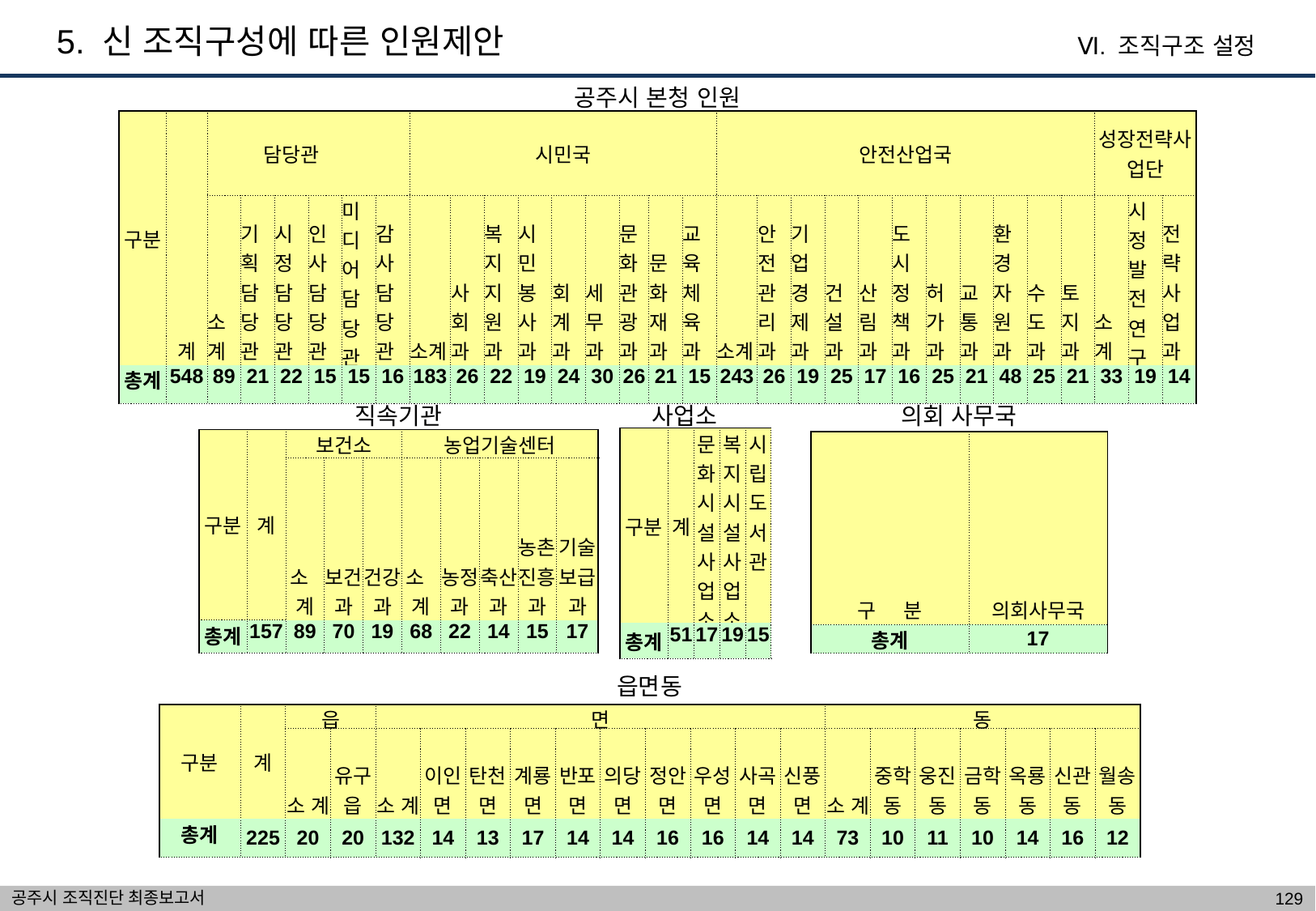

5. 신 조직구성에 따른 인원제안
Ⅵ. 조직구조 설정
공주시 본청 인원
| 구분 | 계 | 담당관 |  |  |  |  |  | 시민국 |  |  |  |  |  |  |  |  | 안전산업국 |  |  |  |  |  |  |  |  |  |  | 성장전략사업단 |  |  |
| --- | --- | --- | --- | --- | --- | --- | --- | --- | --- | --- | --- | --- | --- | --- | --- | --- | --- | --- | --- | --- | --- | --- | --- | --- | --- | --- | --- | --- | --- | --- |
|  |  |  |  |  |  |  |  |  |  |  |  |  |  |  |  |  |  |  |  |  |  |  |  |  |  |  |  |  |  |  |
|  |  | 소계 | 기획담당관 | 시정담당관 | 인사담당관 | 미디어담당관 | 감사담당관 | 소계 | 사회과 | 복지지원과 | 시민봉사과 | 회계과 | 세무과 | 문화관광과 | 문화재과 | 교육체육과 | 소계 | 안전관리과 | 기업경제과 | 건설과 | 산림과 | 도시정책과 | 허가과 | 교통과 | 환경자원과 | 수도과 | 토지과 | 소계 | 시정발전연구과 | 전략사업과 |
| 총계 | 548 | 89 | 21 | 22 | 15 | 15 | 16 | 183 | 26 | 22 | 19 | 24 | 30 | 26 | 21 | 15 | 243 | 26 | 19 | 25 | 17 | 16 | 25 | 21 | 48 | 25 | 21 | 33 | 19 | 14 |
직속기관
사업소
의회 사무국
| 구분 | 계 | 문 화 시 설 사 업 소 | 복 지 시 설 사 업 소 | 시 립 도 서 관 |
| --- | --- | --- | --- | --- |
| 총계 | 51 | 17 | 19 | 15 |
| 구분 | 계 | 보건소 |  |  | 농업기술센터 |  |  |  |  |
| --- | --- | --- | --- | --- | --- | --- | --- | --- | --- |
|  |  | 소 계 | 보건과 | 건강과 | 소 계 | 농정과 | 축산과 | 농촌진흥과 | 기술보급과 |
| 총계 | 157 | 89 | 70 | 19 | 68 | 22 | 14 | 15 | 17 |
| 구 분 | 의회사무국 |
| --- | --- |
| 총계 | 17 |
읍면동
| 구분 | 계 | 읍 |  | 면 |  |  |  |  |  |  |  |  |  | 동 |  |  |  |  |  |  |
| --- | --- | --- | --- | --- | --- | --- | --- | --- | --- | --- | --- | --- | --- | --- | --- | --- | --- | --- | --- | --- |
|  |  | 소 계 | 유구읍 | 소 계 | 이인면 | 탄천면 | 계룡면 | 반포면 | 의당면 | 정안면 | 우성면 | 사곡면 | 신풍면 | 소 계 | 중학동 | 웅진동 | 금학동 | 옥룡동 | 신관동 | 월송동 |
| 총계 | 225 | 20 | 20 | 132 | 14 | 13 | 17 | 14 | 14 | 16 | 16 | 14 | 14 | 73 | 10 | 11 | 10 | 14 | 16 | 12 |